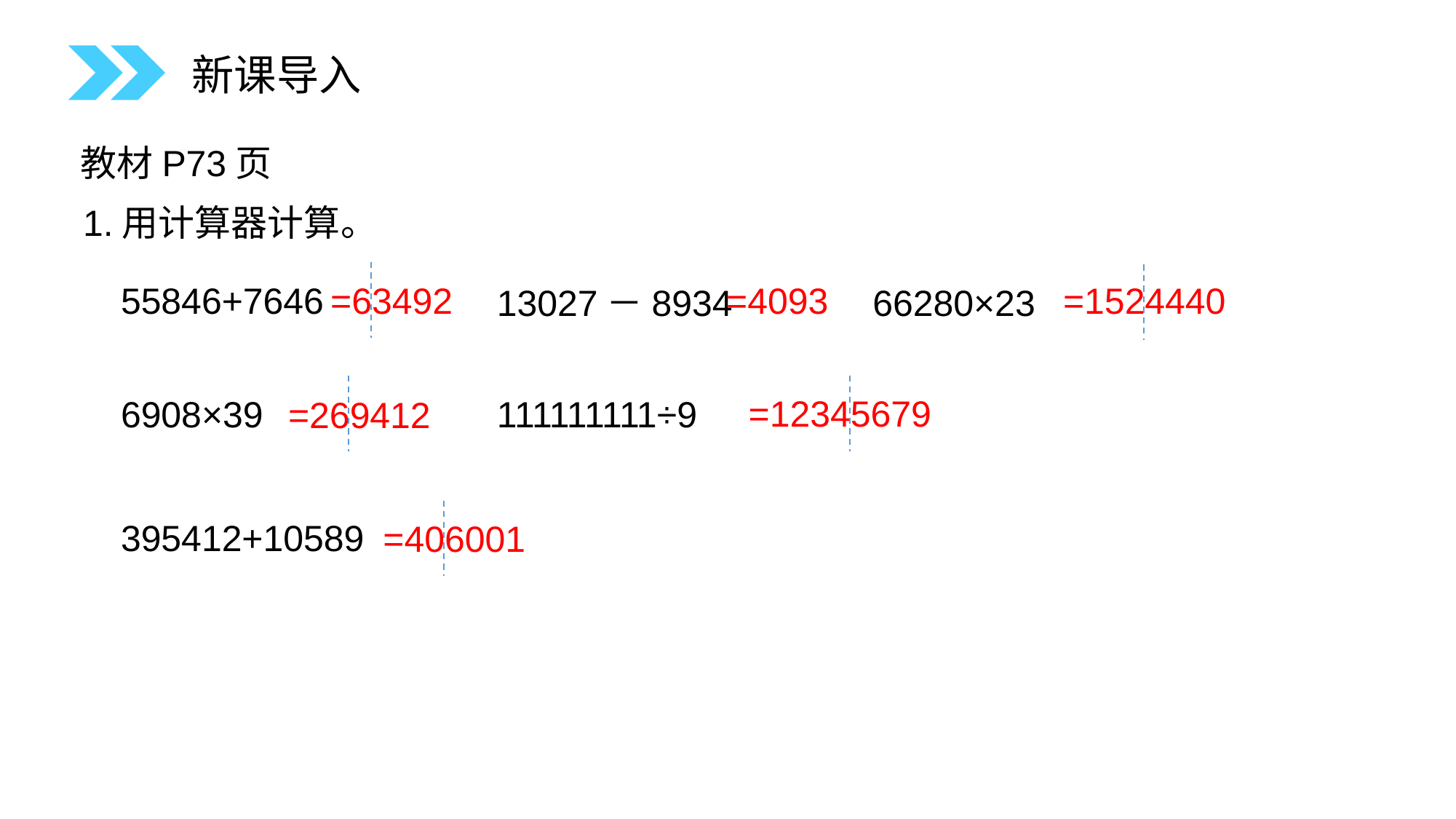

新课导入
教材P73页
1.用计算器计算。
=63492
=1524440
=4093
55846+7646
13027－8934
66280×23
=269412
=12345679
111111111÷9
6908×39
=406001
395412+10589